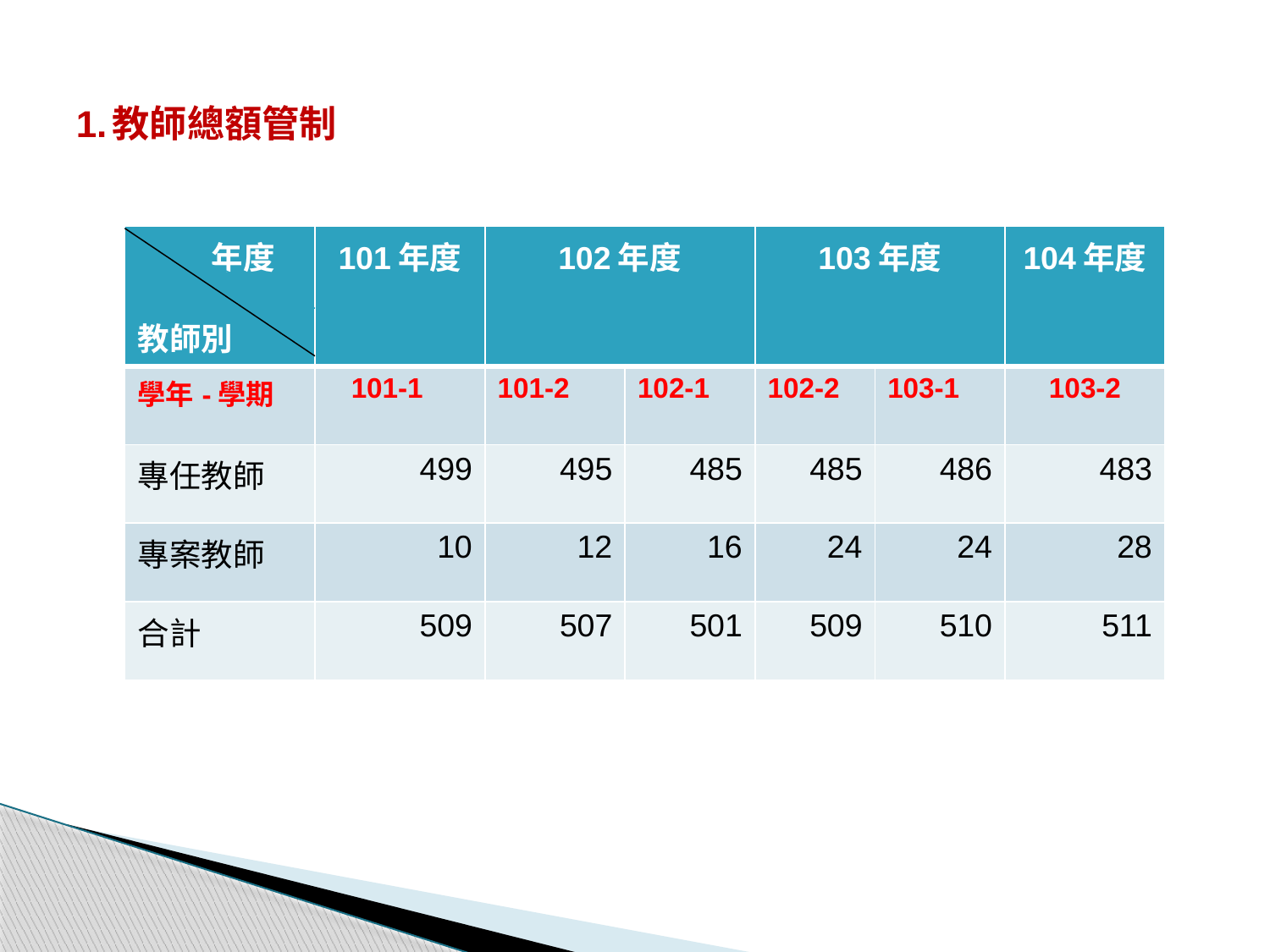

# 1.教師總額管制

| 年度 教師別 | 101年度 | 102年度 |  | 103年度 |  | 104年度 |
| --- | --- | --- | --- | --- | --- | --- |
| 學年-學期 | 101-1 | 101-2 | 102-1 | 102-2 | 103-1 | 103-2 |
| 專任教師 | 499 | 495 | 485 | 485 | 486 | 483 |
| 專案教師 | 10 | 12 | 16 | 24 | 24 | 28 |
| 合計 | 509 | 507 | 501 | 509 | 510 | 511 |